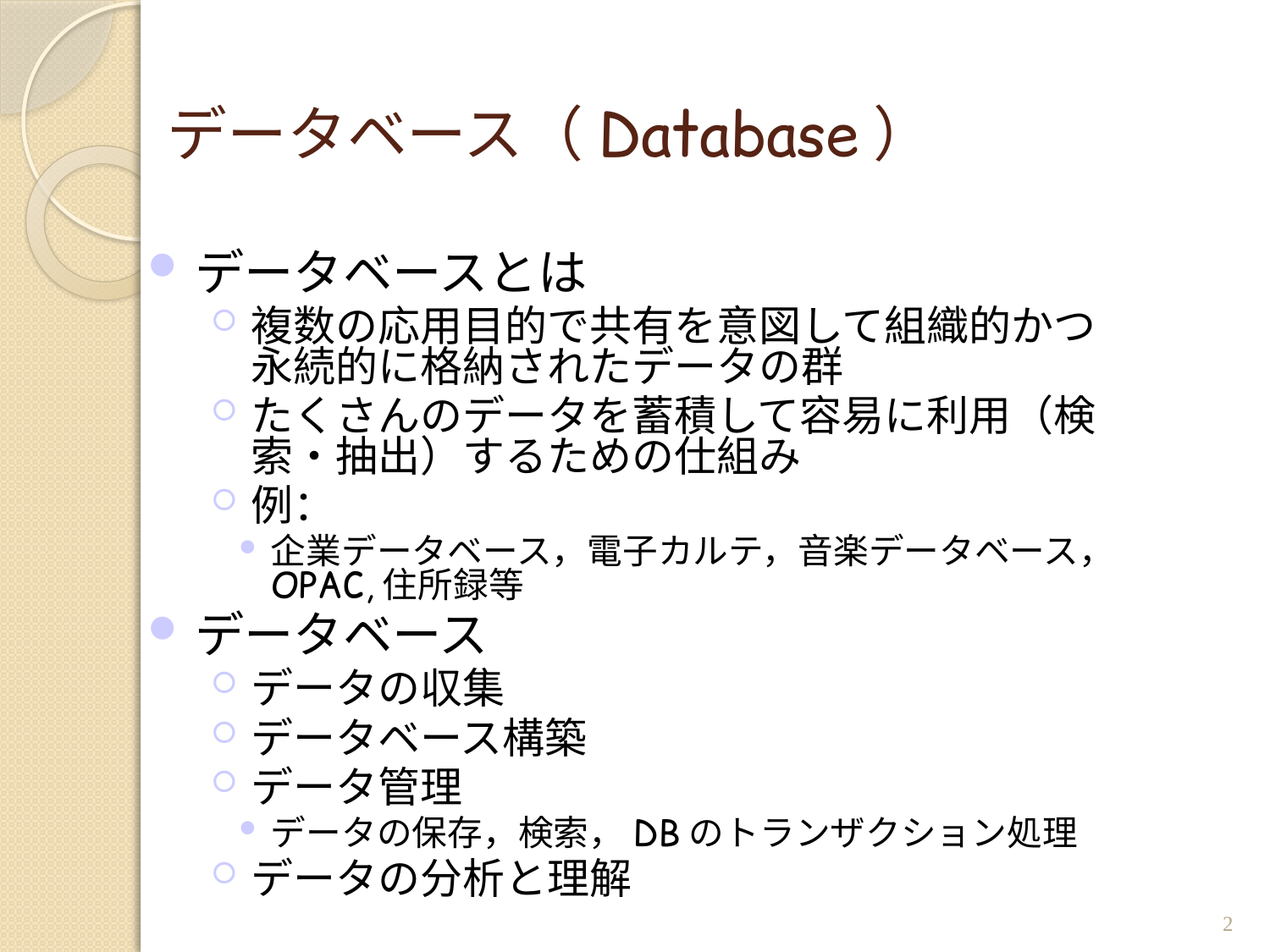

# データベース（Database）
データベースとは
複数の応用目的で共有を意図して組織的かつ永続的に格納されたデータの群
たくさんのデータを蓄積して容易に利用（検索・抽出）するための仕組み
例：
企業データベース，電子カルテ，音楽データベース，OPAC,住所録等
データベース
データの収集
データベース構築
データ管理
データの保存，検索，DBのトランザクション処理
データの分析と理解
2